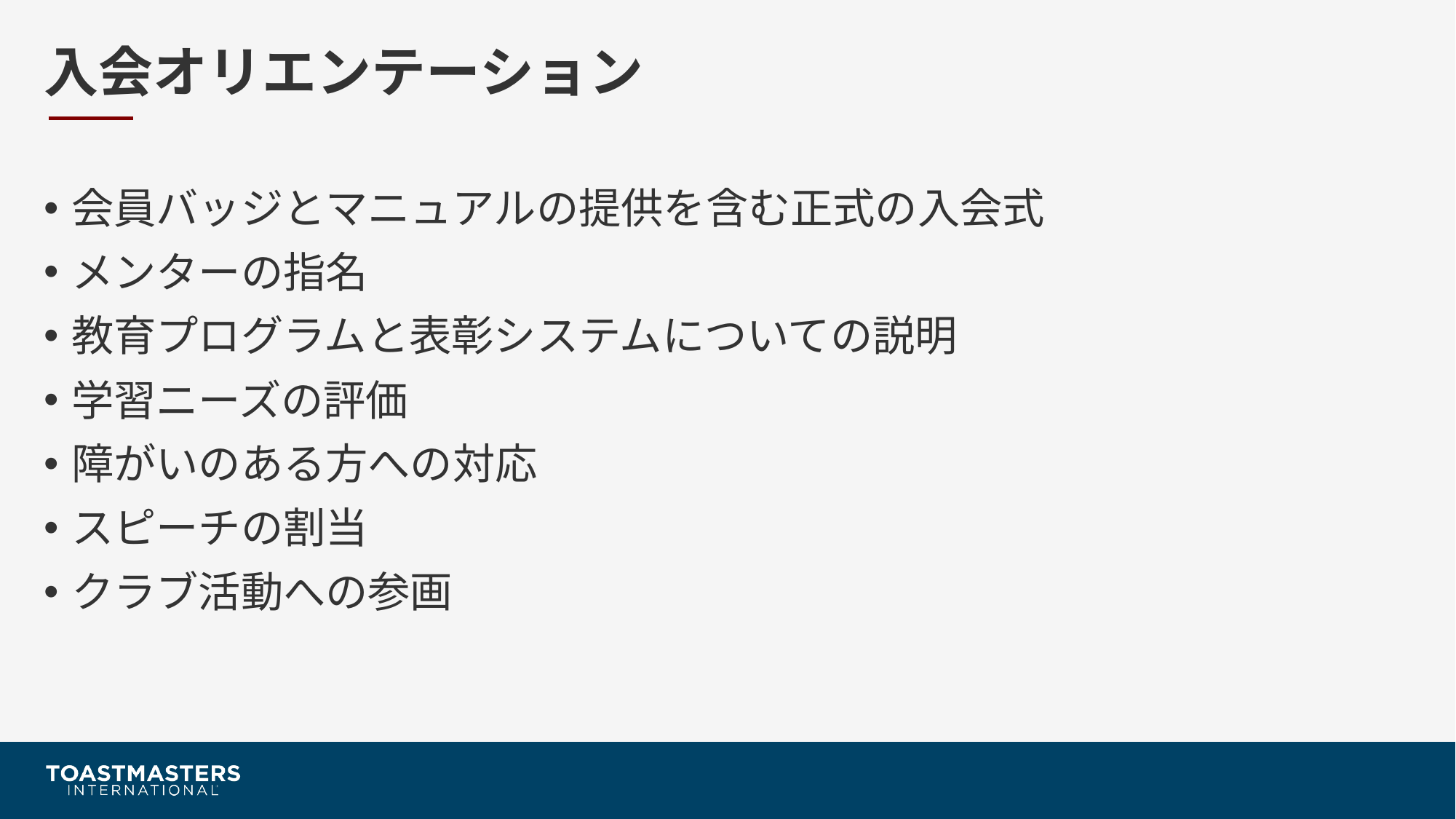

# 入会オリエンテーション
会員バッジとマニュアルの提供を含む正式の入会式
メンターの指名
教育プログラムと表彰システムについての説明
学習ニーズの評価
障がいのある方への対応
スピーチの割当
クラブ活動への参画